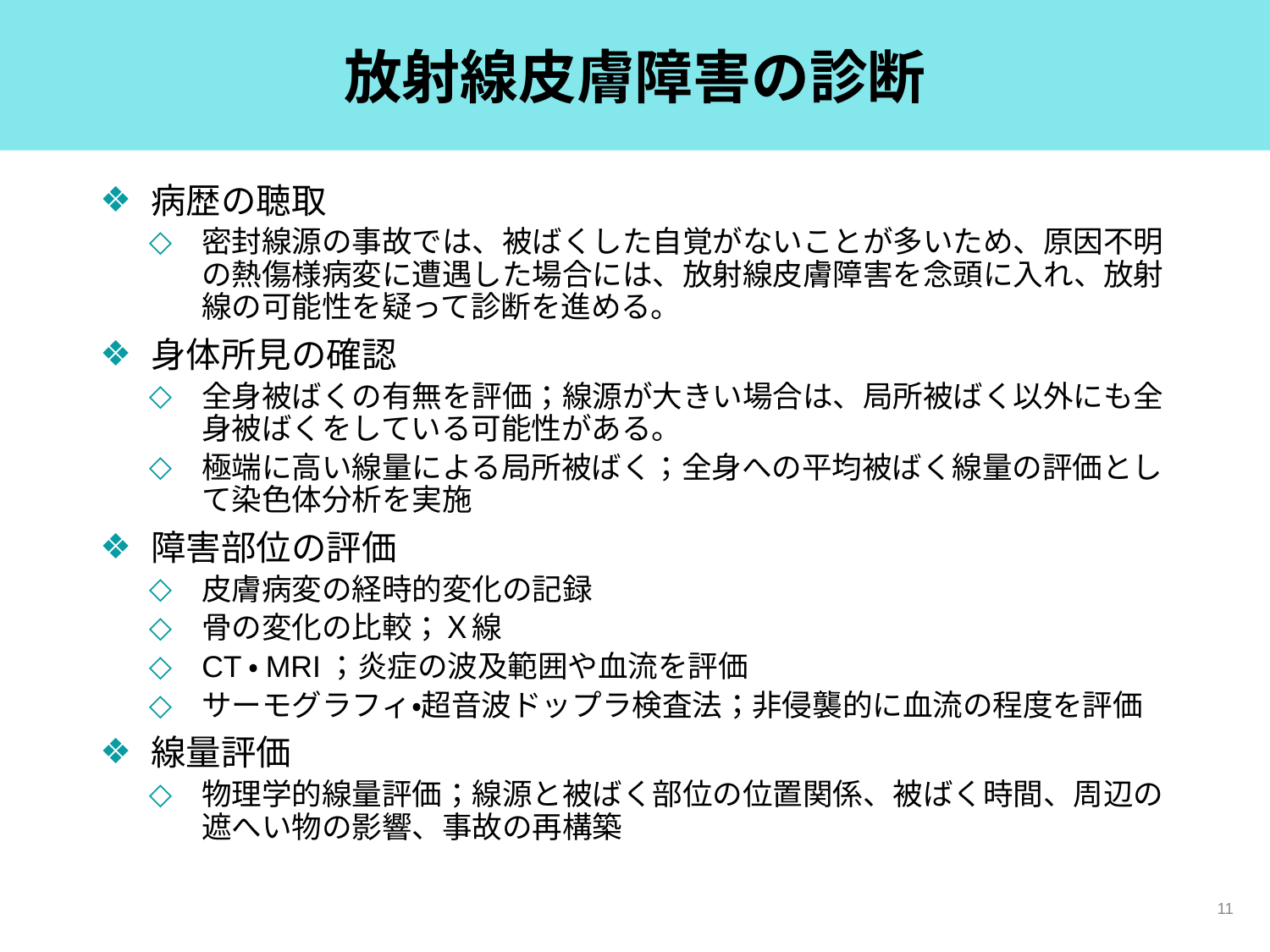

# 放射線皮膚障害の診断
病歴の聴取
密封線源の事故では、被ばくした自覚がないことが多いため、原因不明の熱傷様病変に遭遇した場合には、放射線皮膚障害を念頭に入れ、放射線の可能性を疑って診断を進める。
身体所見の確認
全身被ばくの有無を評価；線源が大きい場合は、局所被ばく以外にも全身被ばくをしている可能性がある。
極端に高い線量による局所被ばく；全身への平均被ばく線量の評価として染色体分析を実施
障害部位の評価
皮膚病変の経時的変化の記録
骨の変化の比較；Ｘ線
CT・MRI；炎症の波及範囲や血流を評価
サーモグラフィ・超音波ドップラ検査法；非侵襲的に血流の程度を評価
線量評価
物理学的線量評価；線源と被ばく部位の位置関係、被ばく時間、周辺の遮へい物の影響、事故の再構築
11